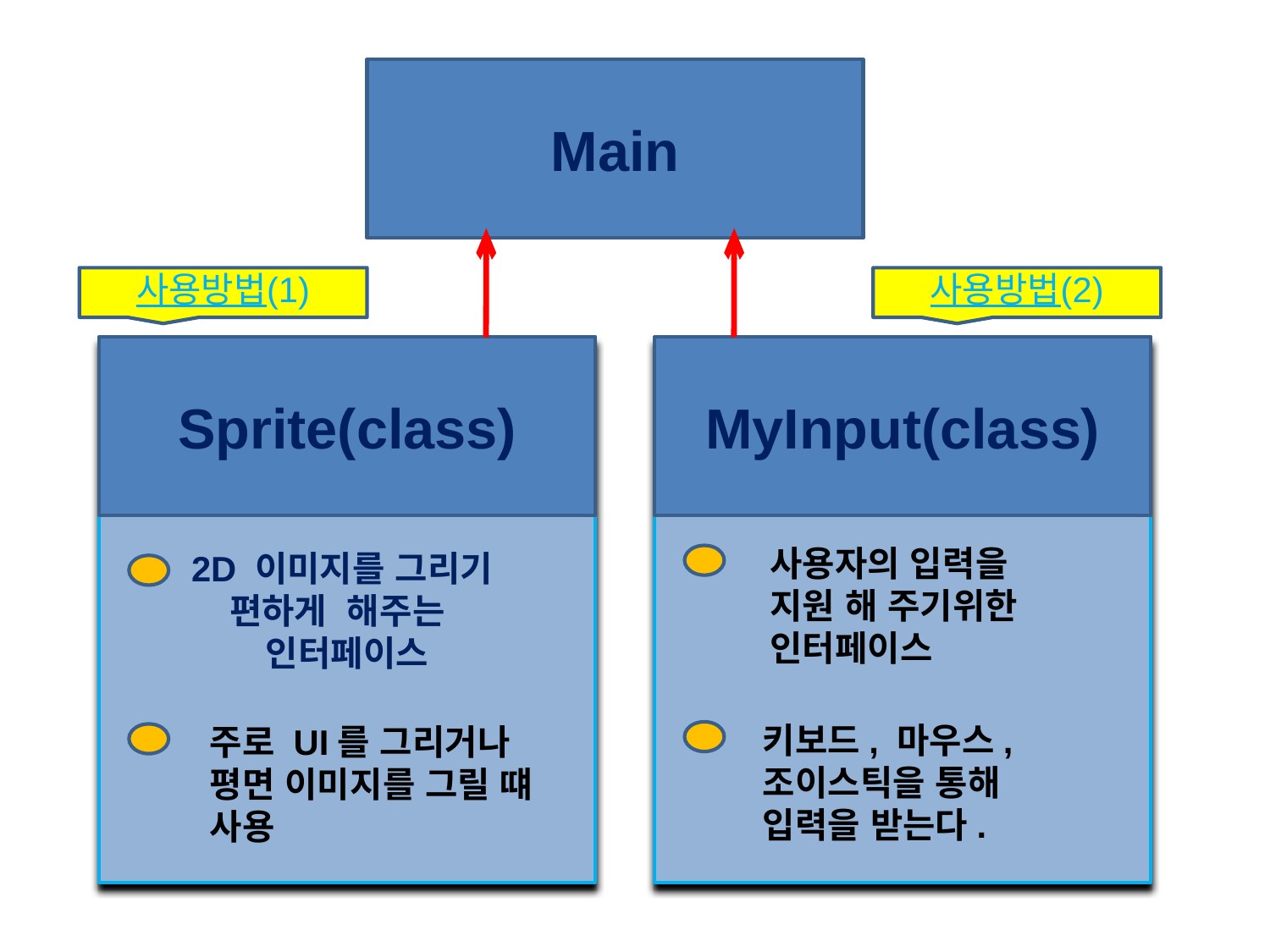

Main
사용방법(1)
사용방법(2)
2D 이미지를 그리기
편하게  해주는
인터페이스
Sprite(class)

MyInput(class)
사용자의 입력을
지원 해 주기위한
인터페이스

키보드, 마우스,
조이스틱을 통해
입력을 받는다.
주로 UI를 그리거나
평면 이미지를 그릴 떄
사용